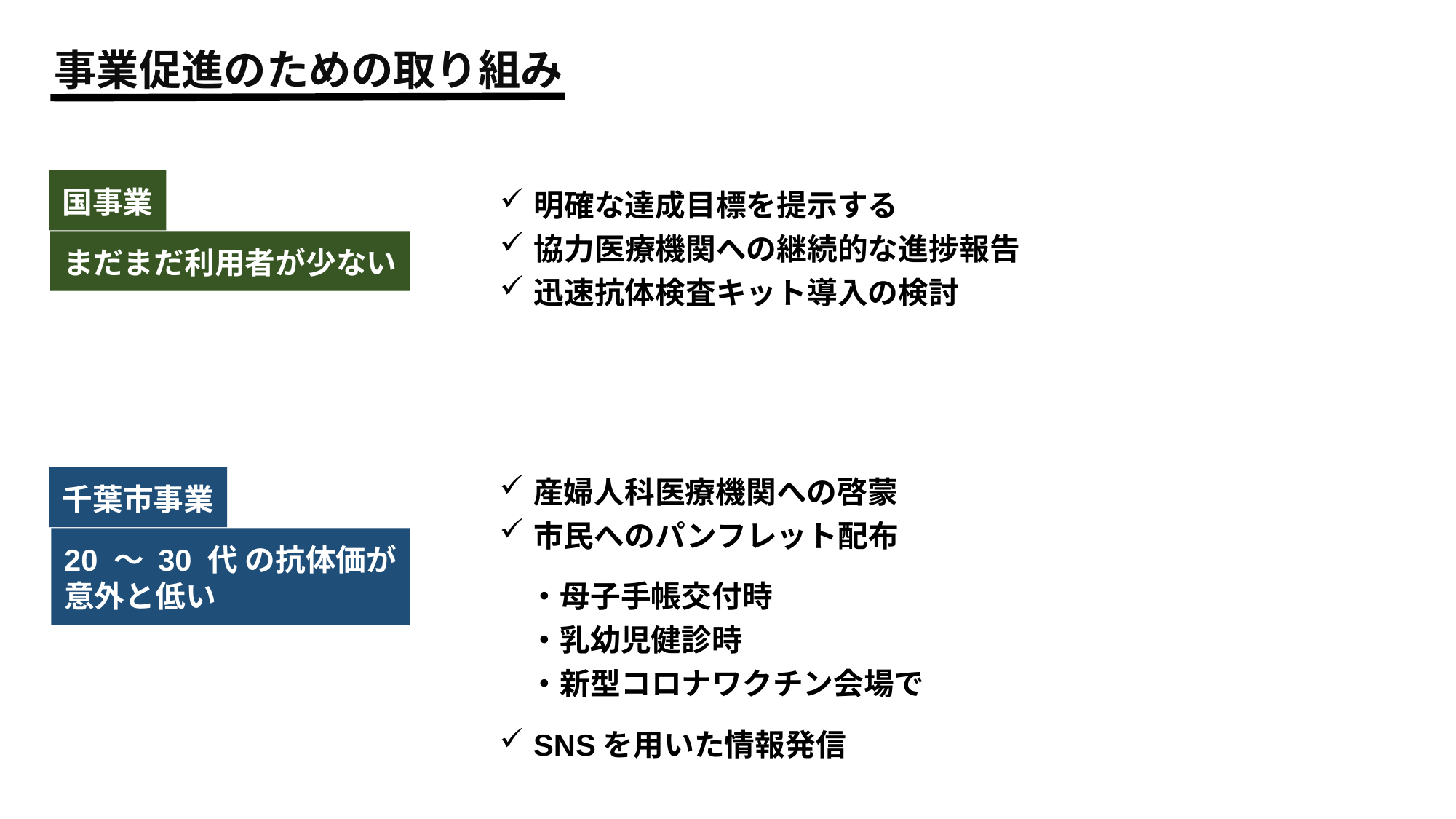

事業促進のための取り組み
国事業
明確な達成目標を提示する
協力医療機関への継続的な進捗報告
迅速抗体検査キット導入の検討
まだまだ利用者が少ない
産婦人科医療機関への啓蒙
市民へのパンフレット配布

　・母子手帳交付時
　・乳幼児健診時
　・新型コロナワクチン会場で

SNSを用いた情報発信

千葉市事業
20 ～ 30 代 の抗体価が
意外と低い